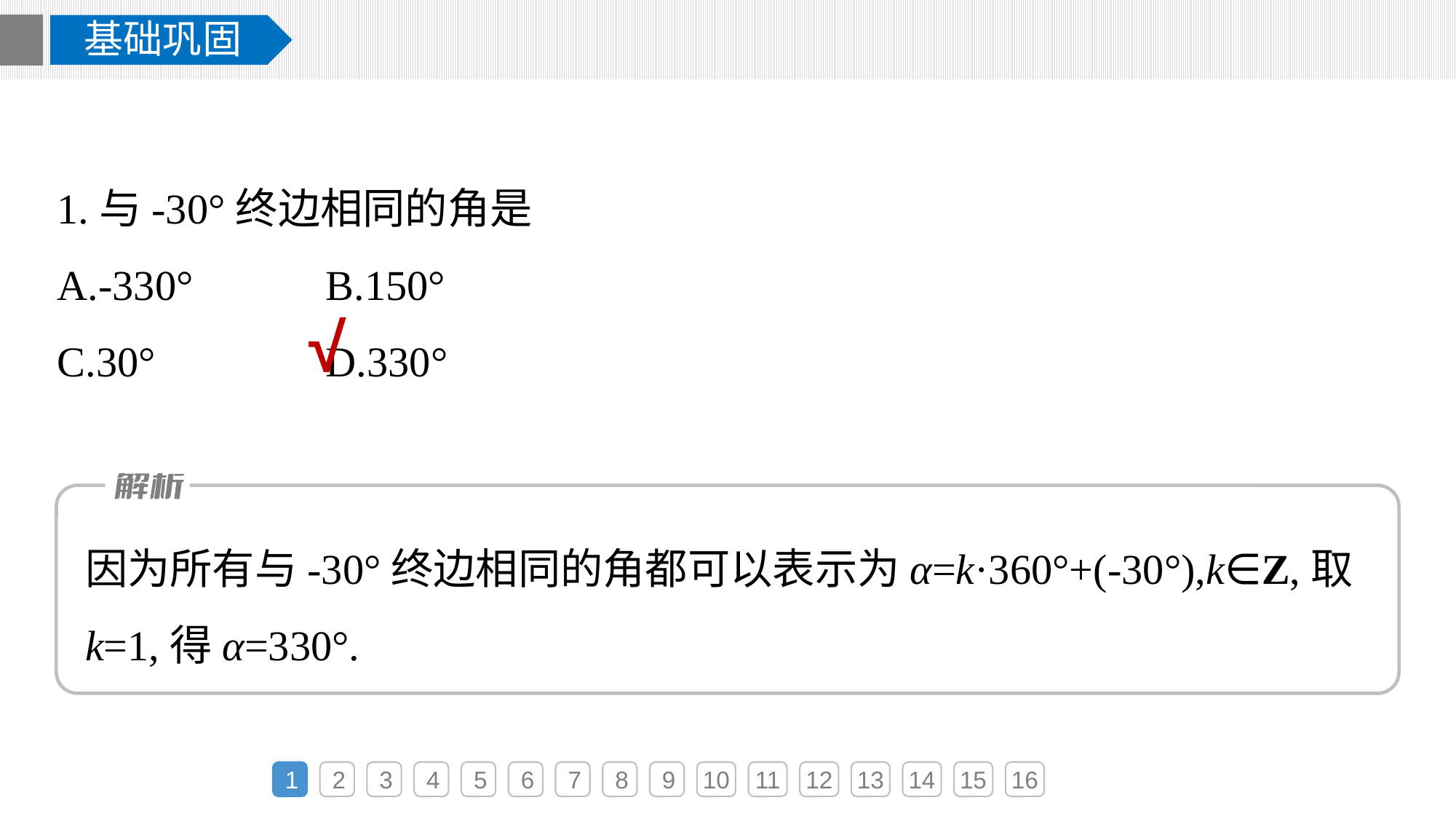

基础巩固

1.与-30°终边相同的角是
A.-330°	B.150°
C.30°	D.330°
√

因为所有与-30°终边相同的角都可以表示为α=k·360°+(-30°),k∈Z,取k=1,得α=330°.
1
2
3
4
5
6
7
8
9
10
11
12
13
14
15
16